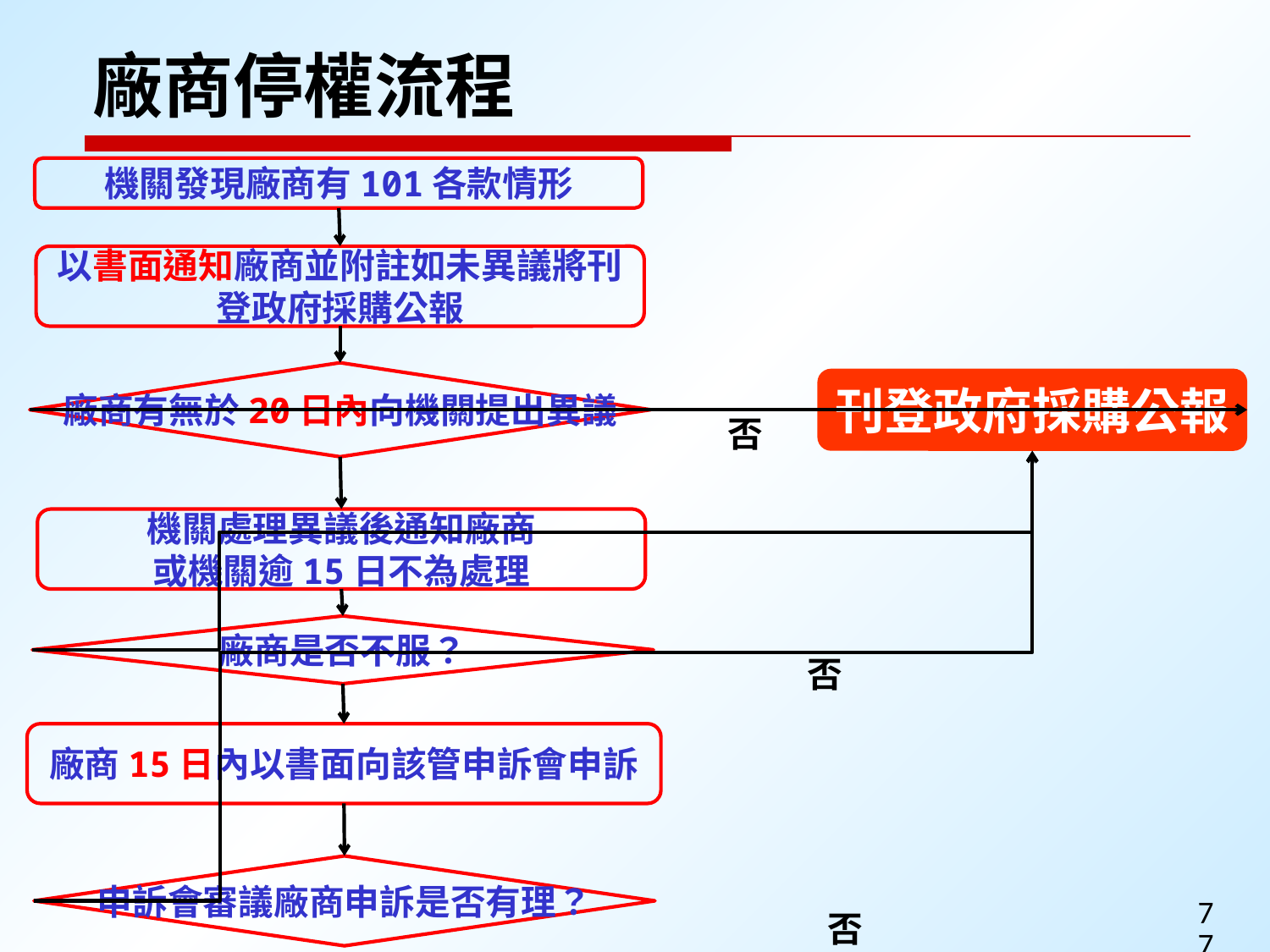

廠商停權流程

機關發現廠商有101各款情形
以書面通知廠商並附註如未異議將刊登政府採購公報
廠商有無於20日內向機關提出異議
刊登政府採購公報
否
機關處理異議後通知廠商
或機關逾15日不為處理
廠商是否不服？
否
廠商15日內以書面向該管申訴會申訴
申訴會審議廠商申訴是否有理？
否